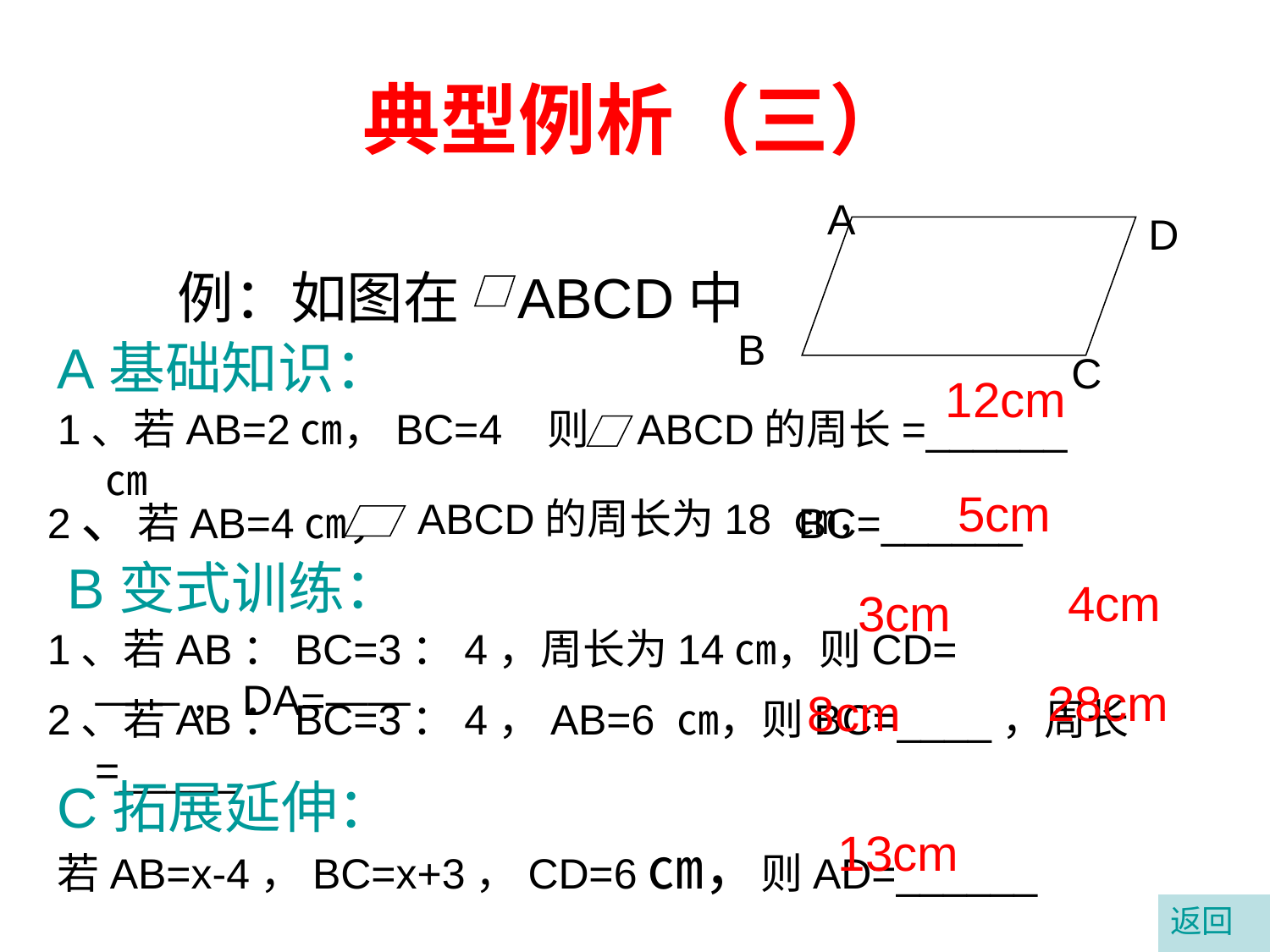

# 典型例析（三）
A
D

B
C
例：如图在
ABCD中

A基础知识：
12cm
1、若AB=2㎝，BC=4 ㎝
则
ABCD的周长=______

2、若AB=4㎝，                              BC=______
ABCD的周长为18 ㎝，

5cm
B变式训练：
4cm
3cm
1、若AB：BC=3：4，周长为14㎝，则CD=——，DA=——
28cm
8cm
2、若AB：BC=3：4，AB=6 ㎝，则BC=____，周长=_____
C拓展延伸：
13cm
若AB=x-4，BC=x+3，CD=6㎝，则AD=______
10
返回